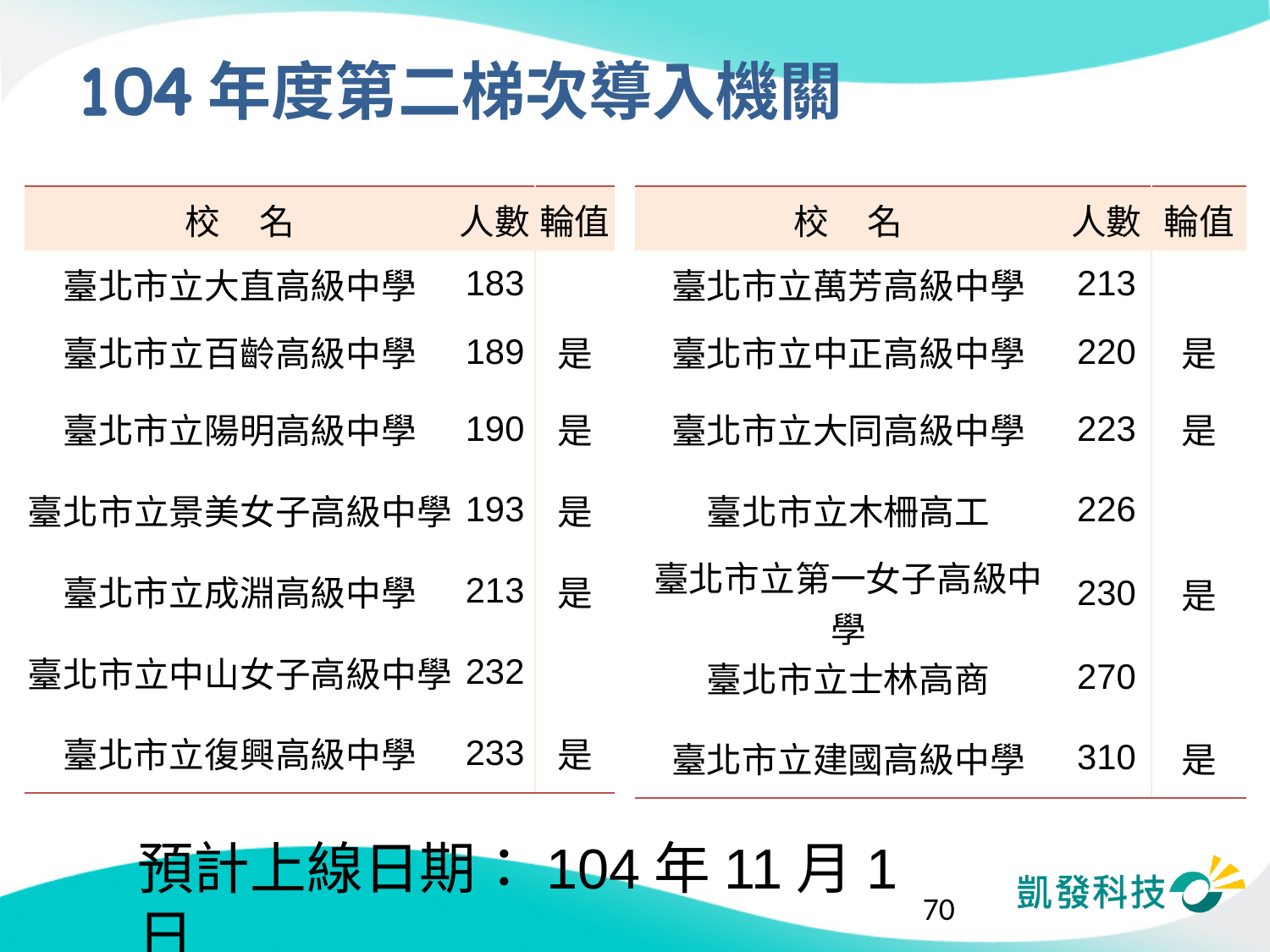

# 104年度第二梯次導入機關
| 校 名 | 人數 | 輪值 |
| --- | --- | --- |
| 臺北市立大直高級中學 | 183 |  |
| 臺北市立百齡高級中學 | 189 | 是 |
| 臺北市立陽明高級中學 | 190 | 是 |
| 臺北市立景美女子高級中學 | 193 | 是 |
| 臺北市立成淵高級中學 | 213 | 是 |
| 臺北市立中山女子高級中學 | 232 |  |
| 臺北市立復興高級中學 | 233 | 是 |
| 校 名 | 人數 | 輪值 |
| --- | --- | --- |
| 臺北市立萬芳高級中學 | 213 |  |
| 臺北市立中正高級中學 | 220 | 是 |
| 臺北市立大同高級中學 | 223 | 是 |
| 臺北市立木柵高工 | 226 |  |
| 臺北市立第一女子高級中學 | 230 | 是 |
| 臺北市立士林高商 | 270 |  |
| 臺北市立建國高級中學 | 310 | 是 |
預計上線日期：104年11月1日
70